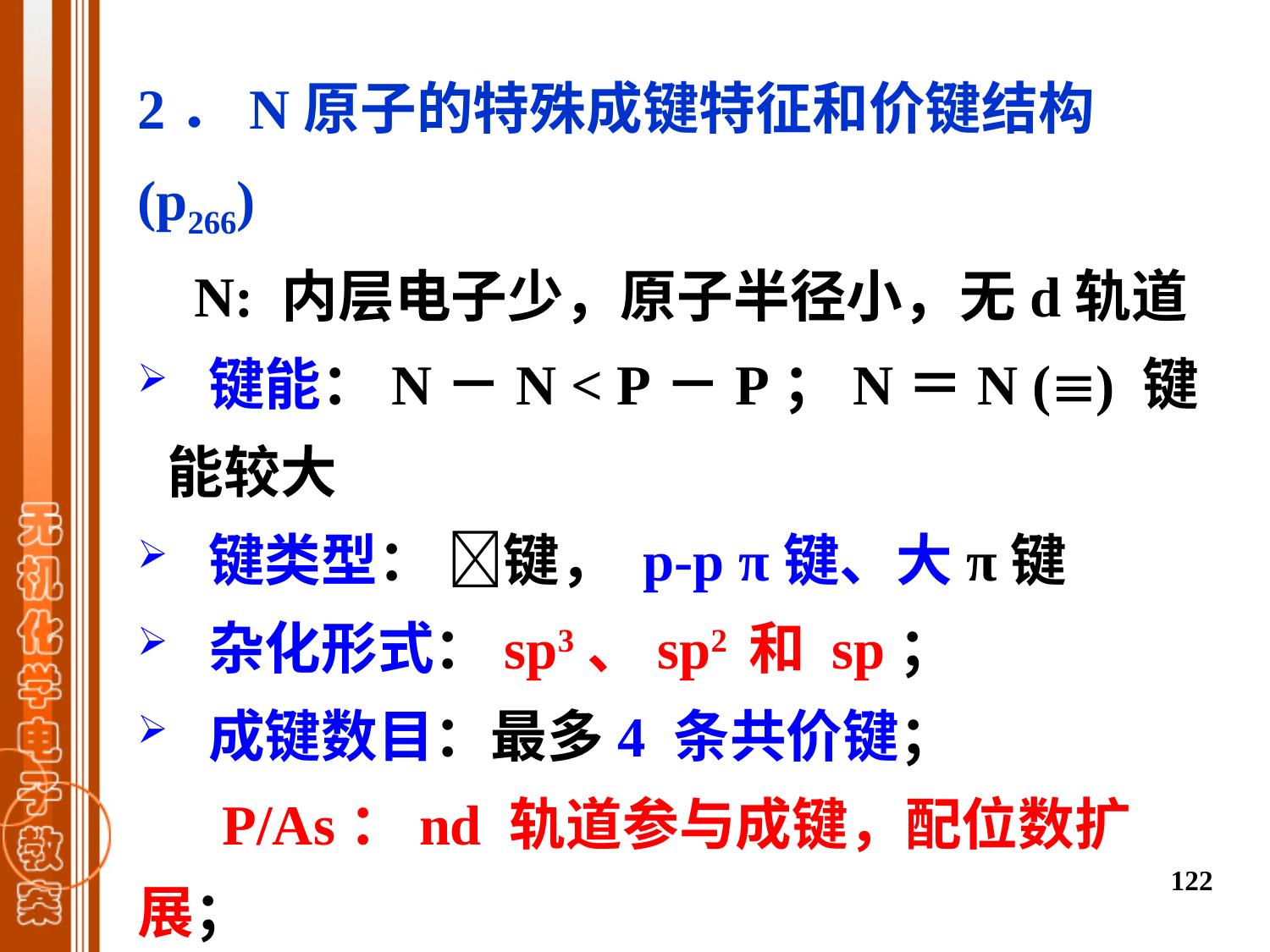

2．N原子的特殊成键特征和价键结构 (p266)
    N: 内层电子少，原子半径小，无d轨道
  键能：N－N < P－P；N＝N (≡) 键能较大
  键类型： σ键， p-p π键、大π键
  杂化形式：sp3、sp2 和 sp；
  成键数目：最多4 条共价键；
      P/As：nd 轨道参与成键，配位数扩展；
   形成氢键：与O/F类似；
   常用配位原子，与Mn+形成配合物。
122